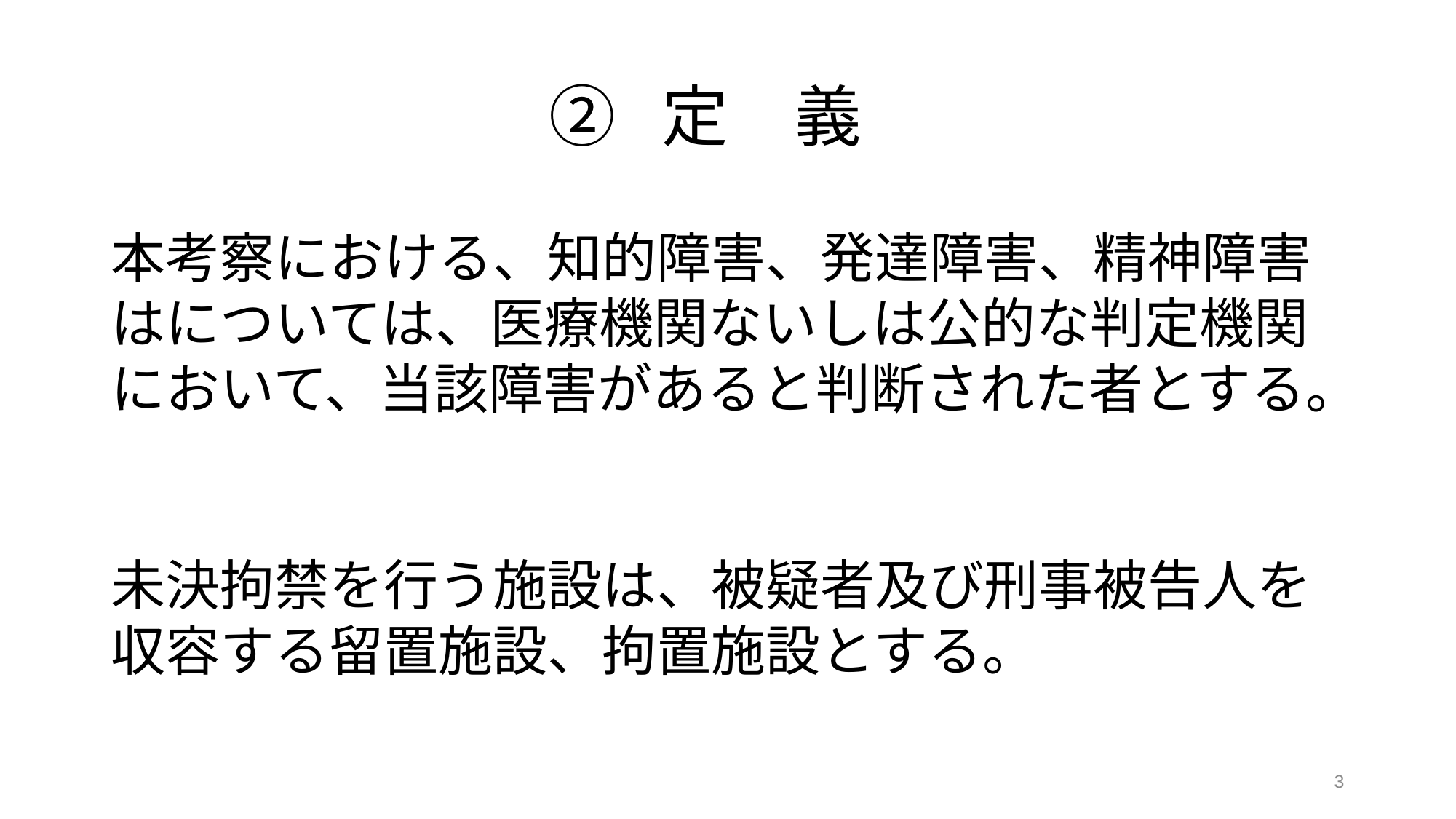

# ②  定　義
本考察における、知的障害、発達障害、精神障害はについては、医療機関ないしは公的な判定機関において、当該障害があると判断された者とする。
未決拘禁を行う施設は、被疑者及び刑事被告人を収容する留置施設、拘置施設とする。
3